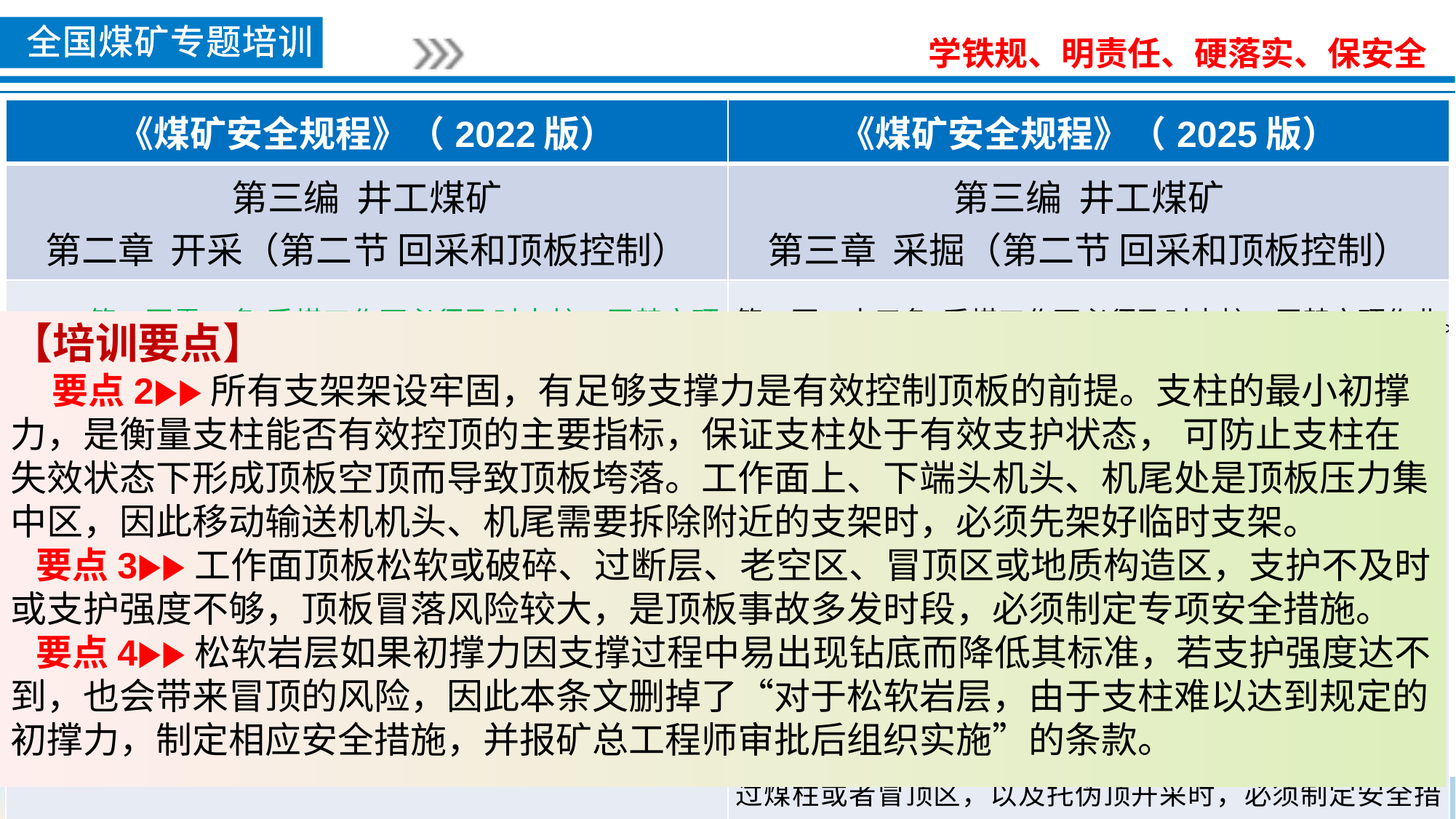

| 《煤矿安全规程》（2022版） | 《煤矿安全规程》（2025版） |
| --- | --- |
| 第三编 井工煤矿 第二章 开采（第二节 回采和顶板控制） | 第三编 井工煤矿 第三章 采掘（第二节 回采和顶板控制） |
| BB第一百零一条 采煤工作面必须及时支护，严禁空顶作业。所有支架必须架设牢固，并有防倒措施。严禁在浮煤或者浮矸上架设支架。单体液压支柱的初撑力，柱径为100mm的不得小于90kN，柱径为80mm的不得小于60kN。对于软岩条件下初撑力确实达不到要求的，在制定措施、满足安全的条件下，必须经矿总工程师审批。严禁在控顶区域内提前摘柱。碰倒或者损坏、失效 | 第一百二十三条 采煤工作面必须及时支护，严禁空顶作业。所有支架必须架设牢固，并有防倒措施。严禁在浮煤或者浮矸上架设支架。单体液压支柱的初撑力不得小于设计初撑力的80%，且不得小于90kN。严禁在控顶区域内提前摘柱。碰倒或者损坏、失效的支柱，必须立即恢复或者更换。移动输送机机头、机尾需要拆除附近的支架时，必须先架好临时支架。 采煤工作面遇顶底板松软或者破碎、过断层、过老空区、过煤柱或者冒顶区，以及托伪顶开采时，必须制定安全措施。 |
【培训要点】
    要点2▶▶所有支架架设牢固，有足够支撑力是有效控制顶板的前提。支柱的最小初撑力，是衡量支柱能否有效控顶的主要指标，保证支柱处于有效支护状态， 可防止支柱在失效状态下形成顶板空顶而导致顶板垮落。工作面上、下端头机头、机尾处是顶板压力集中区，因此移动输送机机头、机尾需要拆除附近的支架时，必须先架好临时支架。
  要点3▶▶工作面顶板松软或破碎、过断层、老空区、冒顶区或地质构造区，支护不及时或支护强度不够，顶板冒落风险较大，是顶板事故多发时段，必须制定专项安全措施。
  要点4▶▶松软岩层如果初撑力因支撑过程中易出现钻底而降低其标准，若支护强度达不到，也会带来冒顶的风险，因此本条文删掉了“对于松软岩层，由于支柱难以达到规定的初撑力，制定相应安全措施，并报矿总工程师审批后组织实施”的条款。